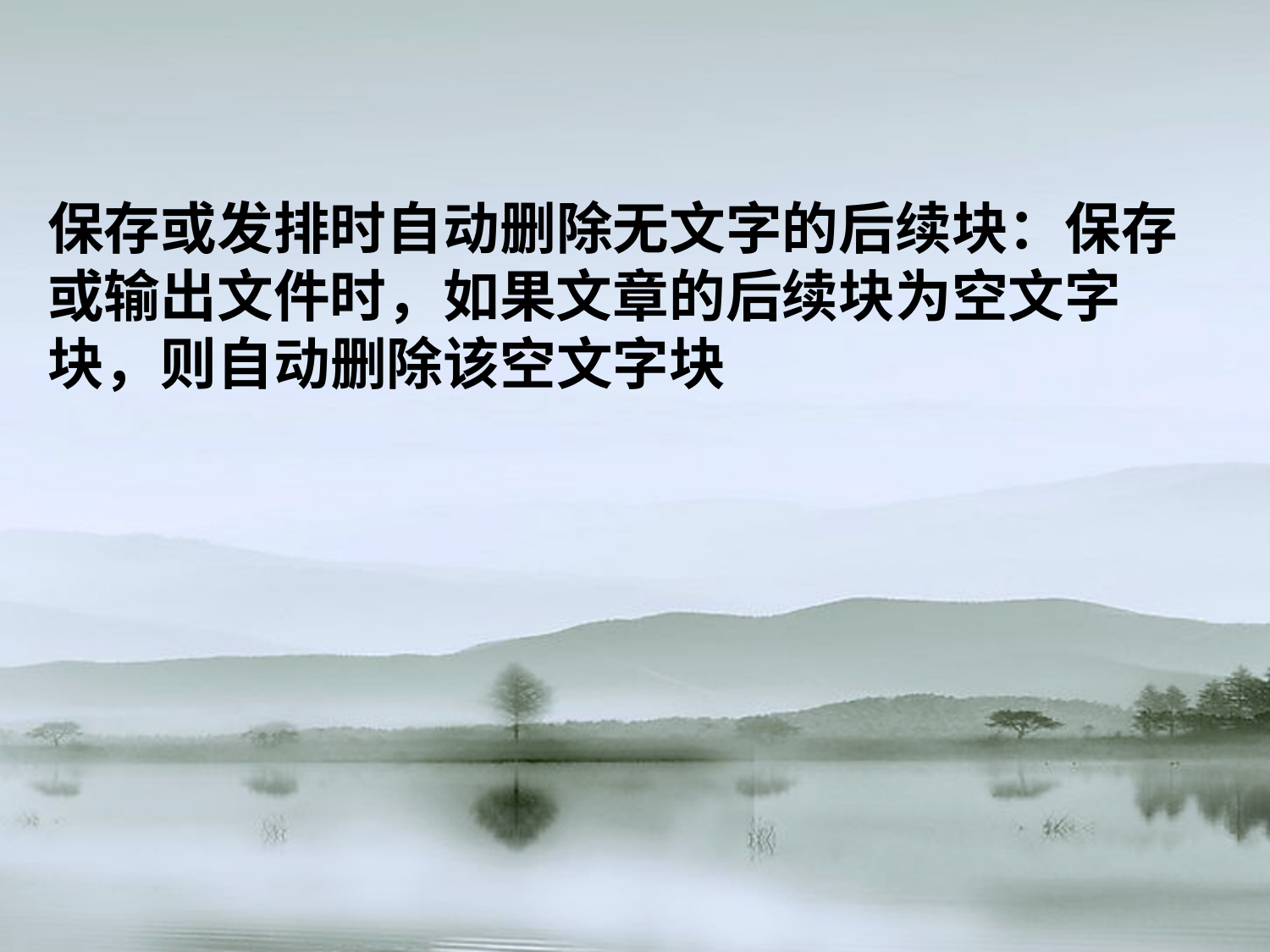

#
保存或发排时自动删除无文字的后续块：保存或输出文件时，如果文章的后续块为空文字块，则自动删除该空文字块